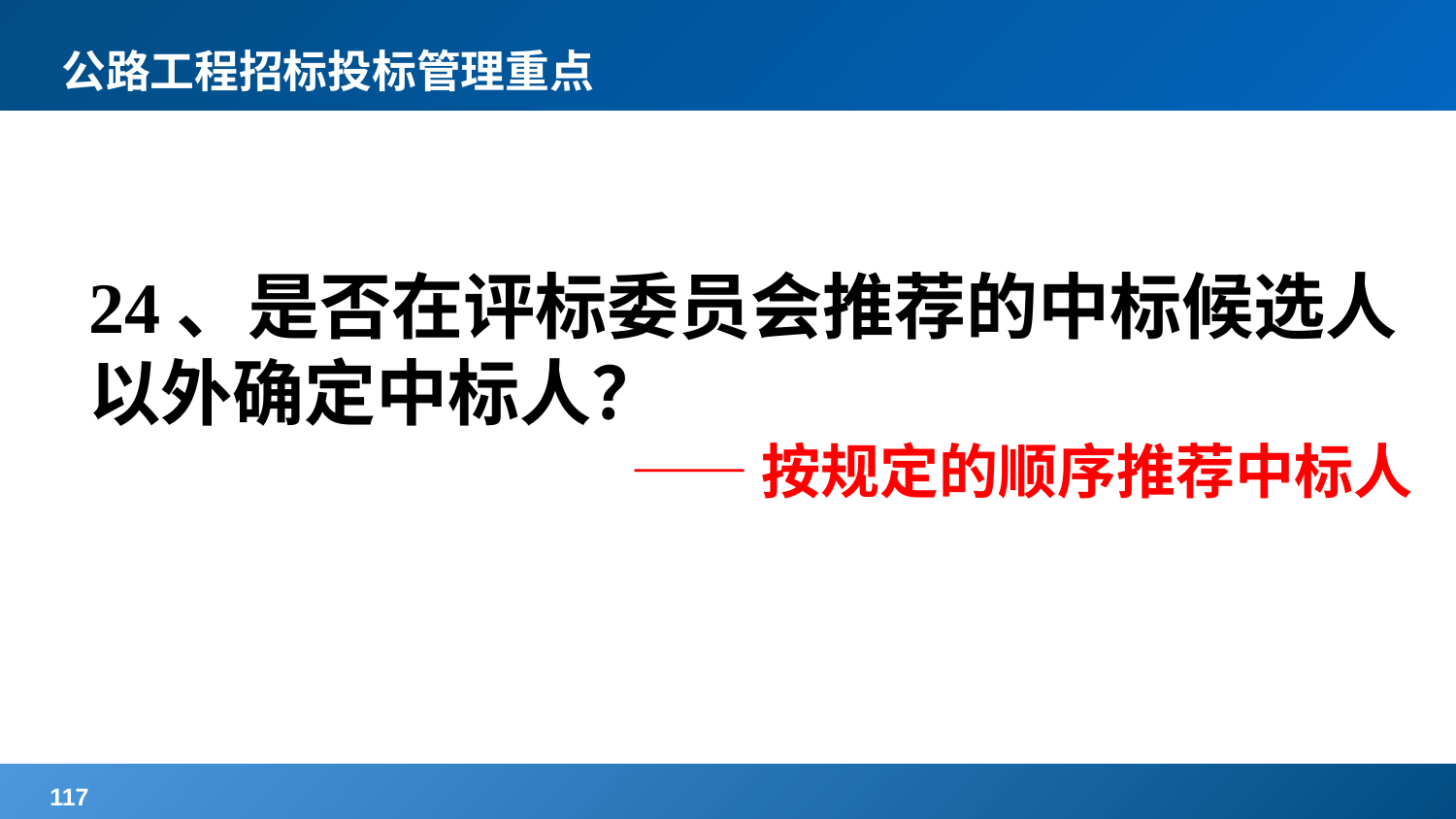

# 公路工程招标投标管理重点
24、是否在评标委员会推荐的中标候选人以外确定中标人？
——按规定的顺序推荐中标人